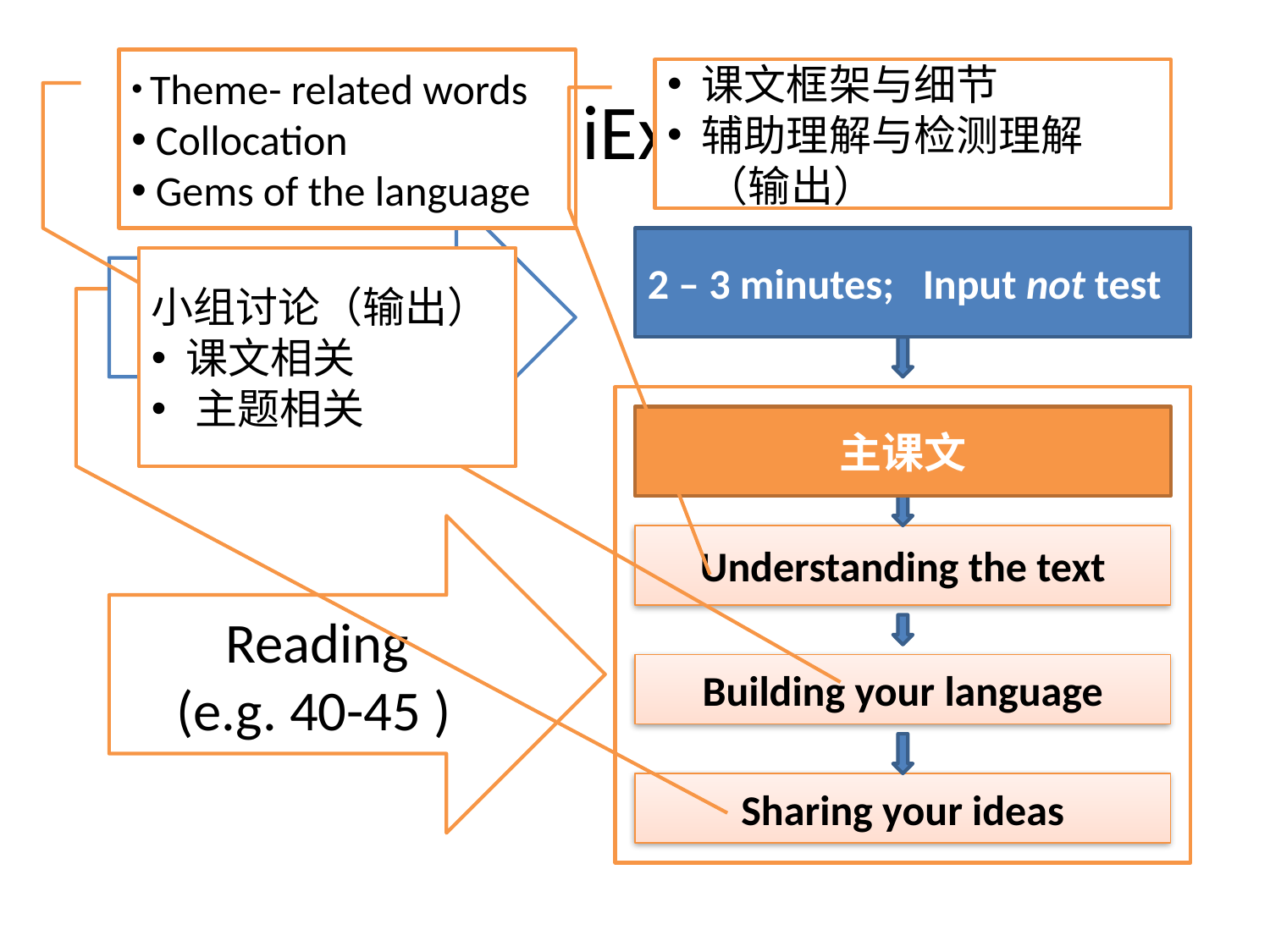

# 单元结构：iExplore (1 & 2)
 Theme- related words
 Collocation
 Gems of the language
 课文框架与细节
 辅助理解与检测理解
   （输出）
Viewing /Listening
(e.g. P39)
Reading
(e.g. 40-45 )
2 – 3 minutes;   Input not test
小组讨论（输出）
 课文相关
  主题相关

主课文

Understanding the text

Building your language

Sharing your ideas